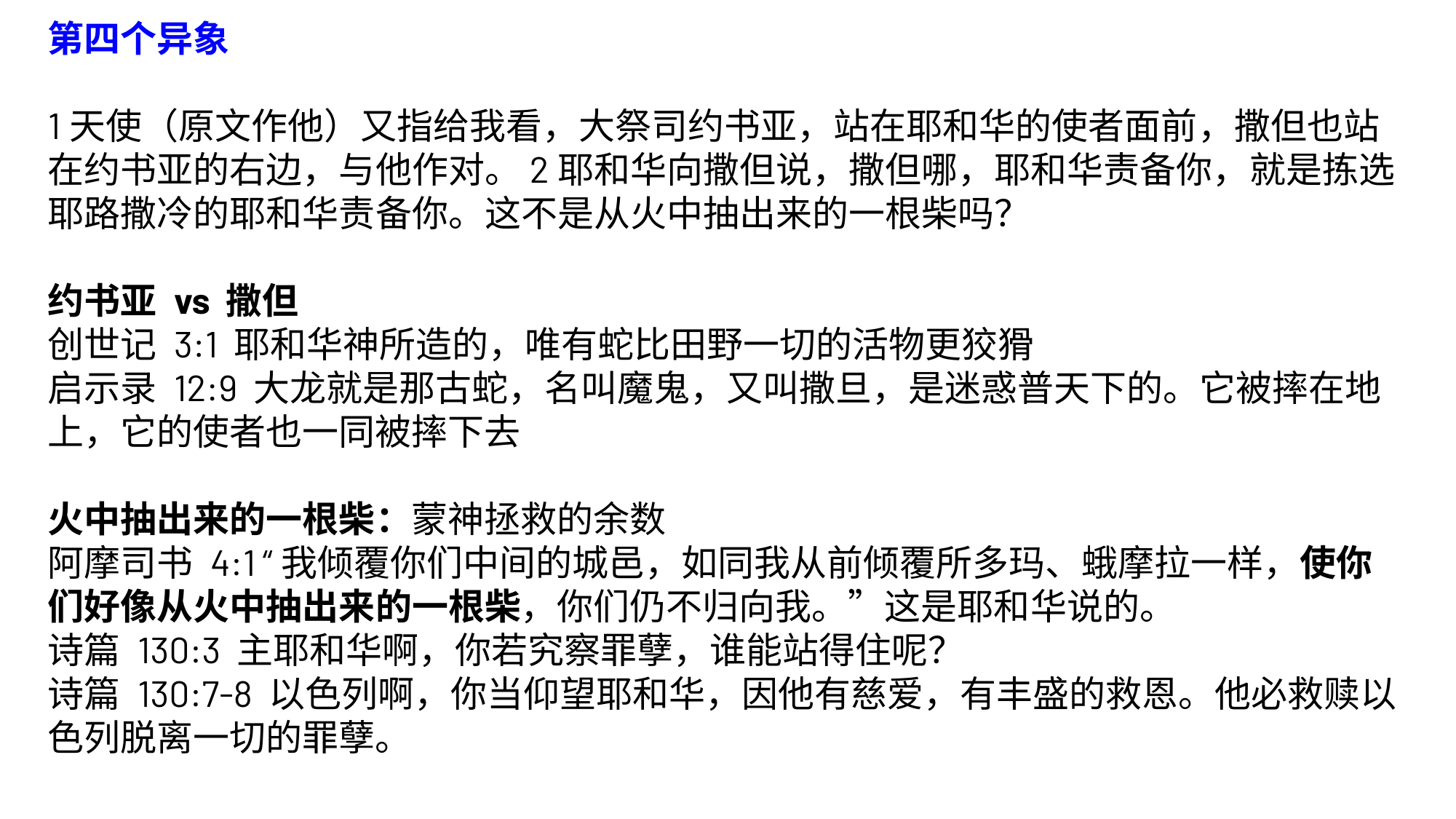

第四个异象

1天使（原文作他）又指给我看，大祭司约书亚，站在耶和华的使者面前，撒但也站在约书亚的右边，与他作对。2耶和华向撒但说，撒但哪，耶和华责备你，就是拣选耶路撒冷的耶和华责备你。这不是从火中抽出来的一根柴吗？

约书亚 vs 撒但
创世记 3:1 耶和华神所造的，唯有蛇比田野一切的活物更狡猾
启示录 12:9 大龙就是那古蛇，名叫魔鬼，又叫撒旦，是迷惑普天下的。它被摔在地上，它的使者也一同被摔下去

火中抽出来的一根柴：蒙神拯救的余数
阿摩司书 4:1 “我倾覆你们中间的城邑，如同我从前倾覆所多玛、蛾摩拉一样，使你们好像从火中抽出来的一根柴，你们仍不归向我。”这是耶和华说的。
诗篇 130:3 主耶和华啊，你若究察罪孽，谁能站得住呢？
诗篇 130:7-8 以色列啊，你当仰望耶和华，因他有慈爱，有丰盛的救恩。他必救赎以色列脱离一切的罪孽。